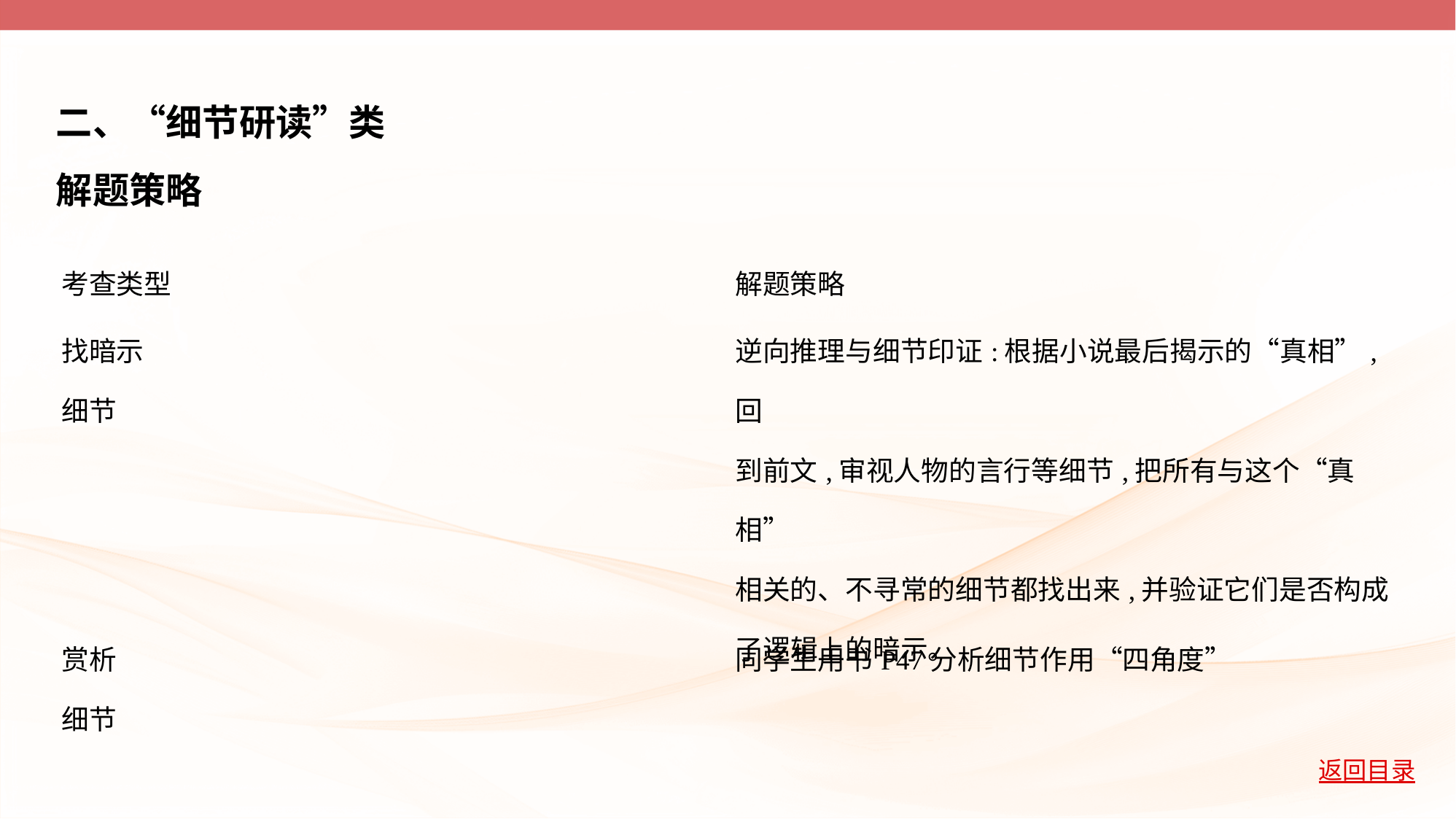

二、“细节研读”类
解题策略
| 考查类型 | 解题策略 |
| --- | --- |
| 找暗示 细节 | 逆向推理与细节印证:根据小说最后揭示的“真相”,回 到前文,审视人物的言行等细节,把所有与这个“真相” 相关的、不寻常的细节都找出来,并验证它们是否构成 了逻辑上的暗示。 |
| 赏析 细节 | 同学生用书P47分析细节作用“四角度” |